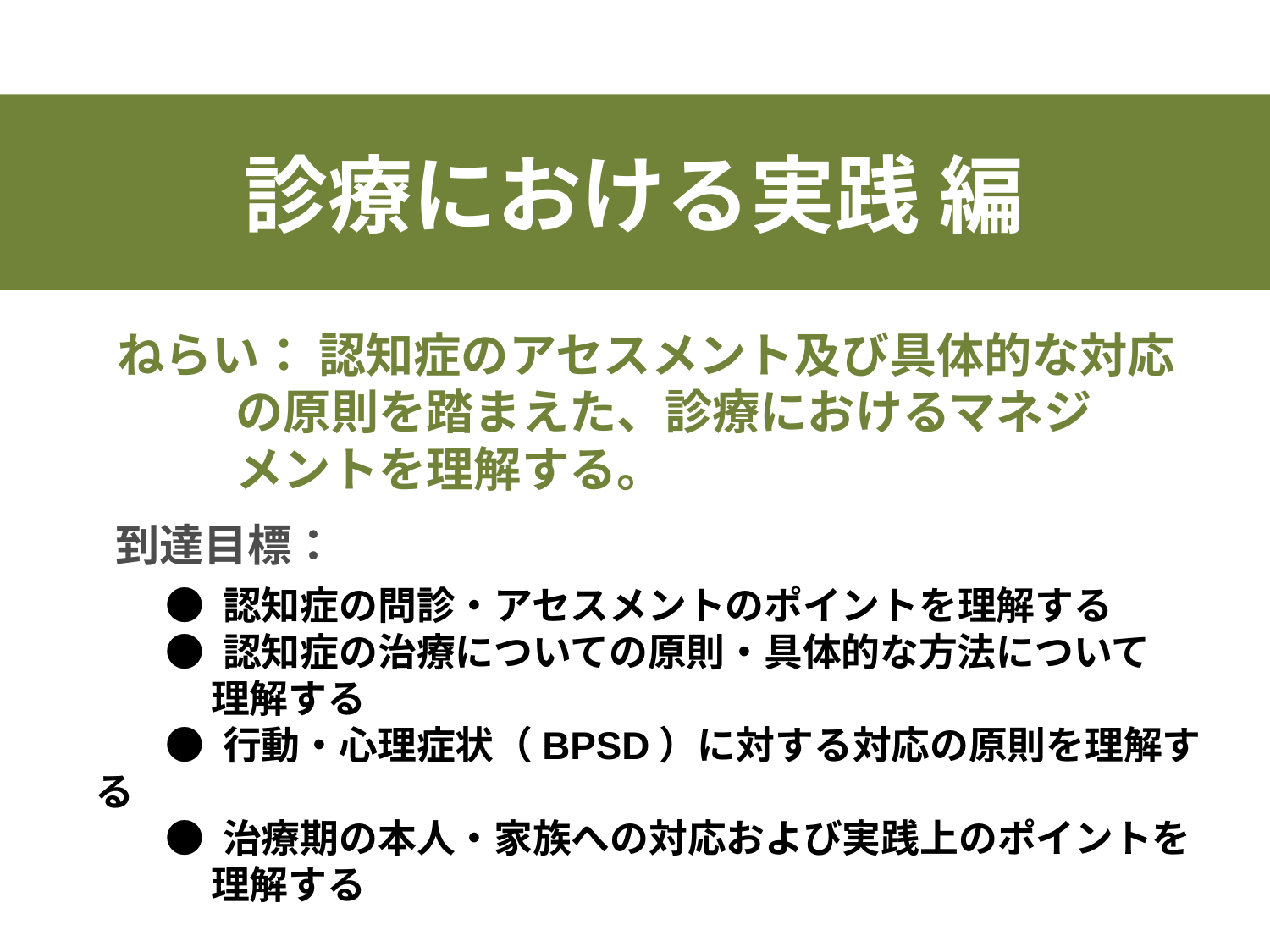

診療における実践 編
 ねらい： 認知症のアセスメント及び具体的な対応
            の原則を踏まえた、診療におけるマネジ
            メントを理解する。
 到達目標：
        ● 認知症の問診・アセスメントのポイントを理解する
        ● 認知症の治療についての原則・具体的な方法について
            理解する
        ● 行動・心理症状（BPSD）に対する対応の原則を理解する
        ● 治療期の本人・家族への対応および実践上のポイントを
            理解する